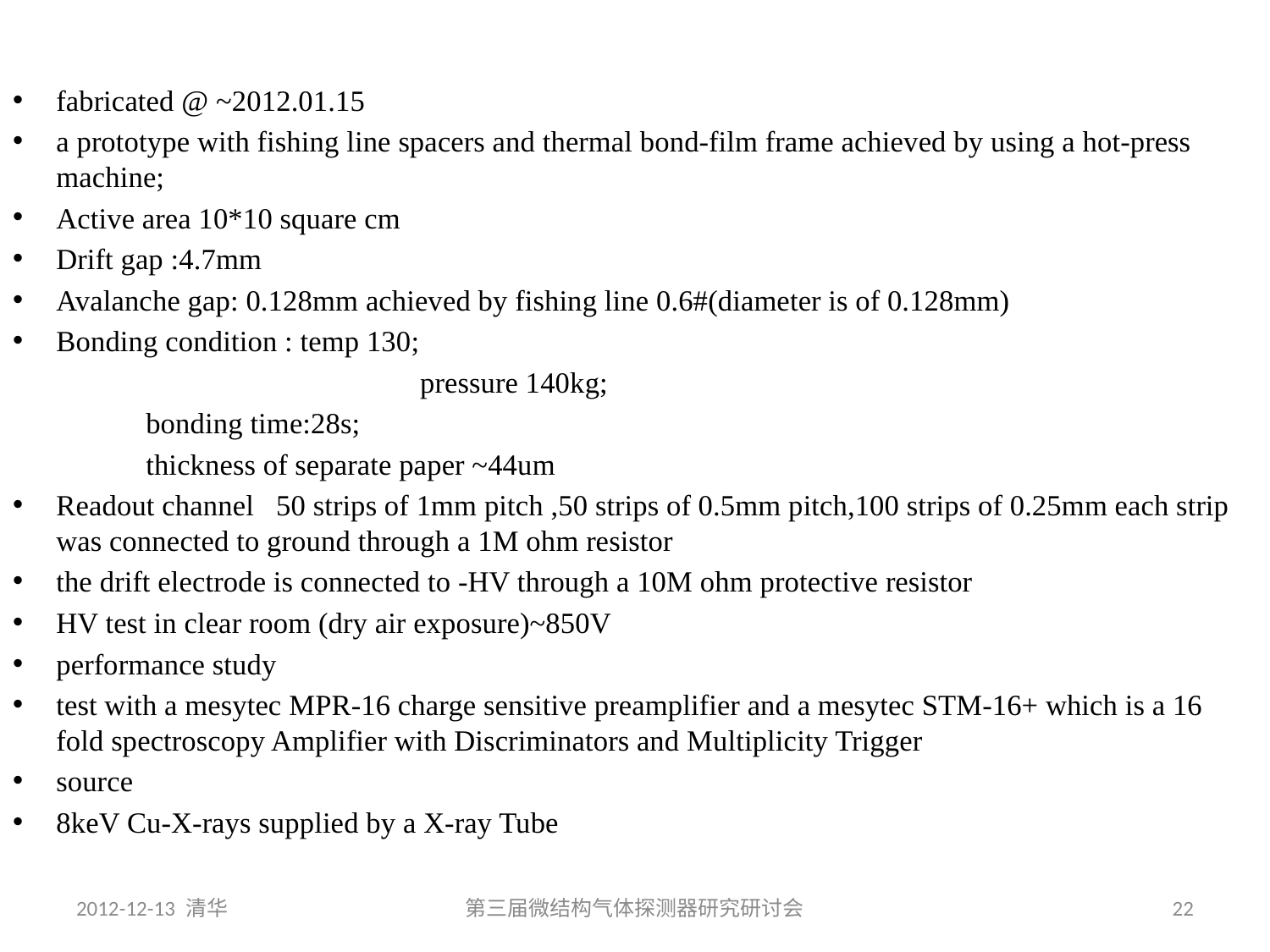

fabricated @ ~2012.01.15
a prototype with fishing line spacers and thermal bond-film frame achieved by using a hot-press machine;
Active area 10*10 square cm
Drift gap :4.7mm
Avalanche gap: 0.128mm achieved by fishing line 0.6#(diameter is of 0.128mm)
Bonding condition : temp 130;
                                                       pressure 140kg;
			       bonding time:28s;
			       thickness of separate paper ~44um
Readout channel   50 strips of 1mm pitch ,50 strips of 0.5mm pitch,100 strips of 0.25mm each strip was connected to ground through a 1M ohm resistor
the drift electrode is connected to -HV through a 10M ohm protective resistor
HV test in clear room (dry air exposure)~850V
performance study
test with a mesytec MPR-16 charge sensitive preamplifier and a mesytec STM-16+ which is a 16 fold spectroscopy Amplifier with Discriminators and Multiplicity Trigger
source
8keV Cu-X-rays supplied by a X-ray Tube
2012-12-13 清华
第三届微结构气体探测器研究研讨会
22